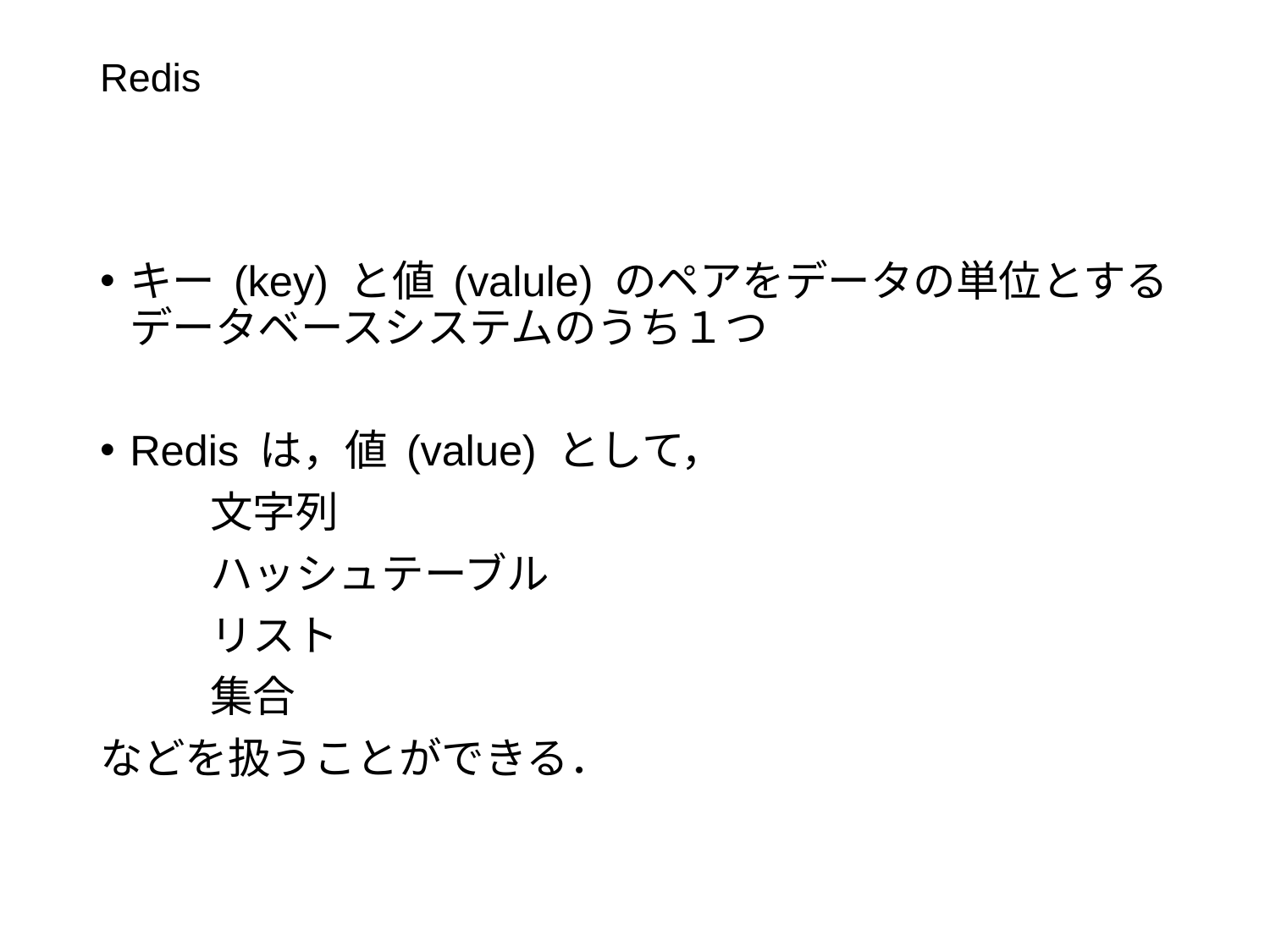

# Redis
キー (key) と値 (valule) のペアをデータの単位とするデータベースシステムのうち１つ

Redis は，値 (value) として，
	文字列
	ハッシュテーブル
	リスト
	集合
などを扱うことができる．